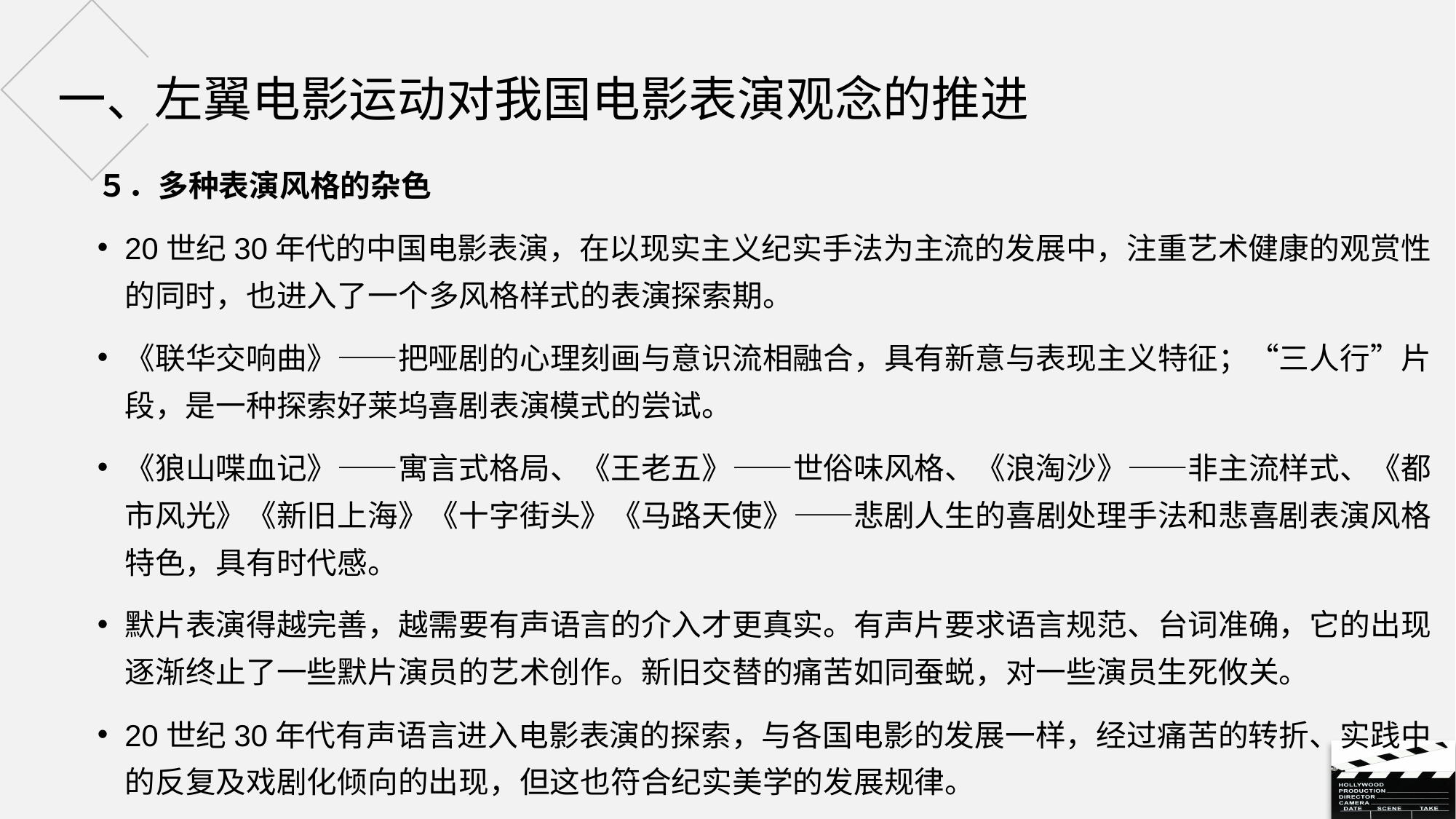

# 一、左翼电影运动对我国电影表演观念的推进
５．多种表演风格的杂色
20世纪30年代的中国电影表演，在以现实主义纪实手法为主流的发展中，注重艺术健康的观赏性的同时，也进入了一个多风格样式的表演探索期。
《联华交响曲》——把哑剧的心理刻画与意识流相融合，具有新意与表现主义特征；“三人行”片段，是一种探索好莱坞喜剧表演模式的尝试。
《狼山喋血记》——寓言式格局、《王老五》——世俗味风格、《浪淘沙》——非主流样式、《都市风光》《新旧上海》《十字街头》《马路天使》——悲剧人生的喜剧处理手法和悲喜剧表演风格特色，具有时代感。
默片表演得越完善，越需要有声语言的介入才更真实。有声片要求语言规范、台词准确，它的出现逐渐终止了一些默片演员的艺术创作。新旧交替的痛苦如同蚕蜕，对一些演员生死攸关。
20世纪30年代有声语言进入电影表演的探索，与各国电影的发展一样，经过痛苦的转折、实践中的反复及戏剧化倾向的出现，但这也符合纪实美学的发展规律。